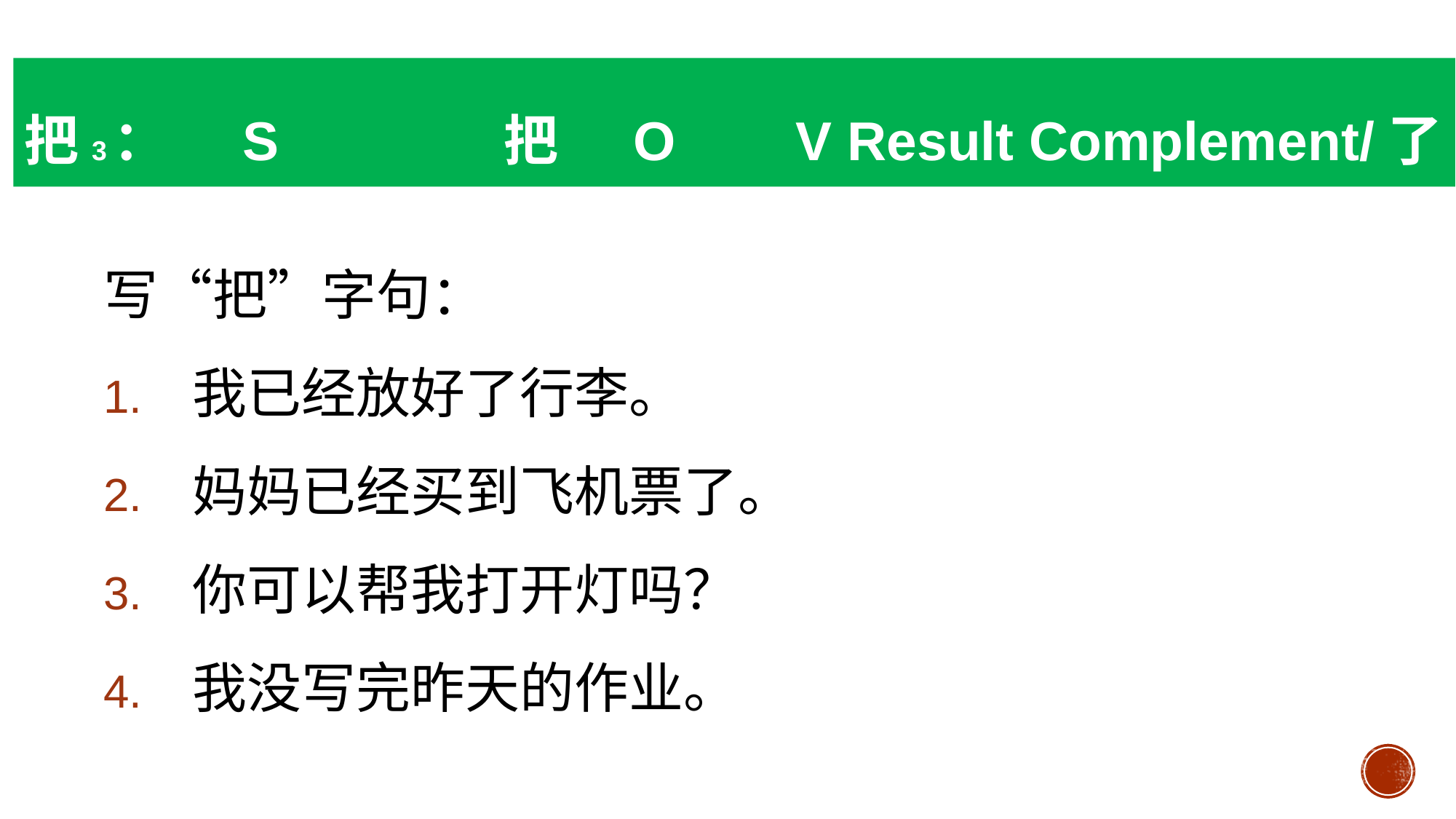

把3：     S              把     O        V Result Complement/了
写“把”字句：
我已经放好了行李。
妈妈已经买到飞机票了。
你可以帮我打开灯吗？
我没写完昨天的作业。